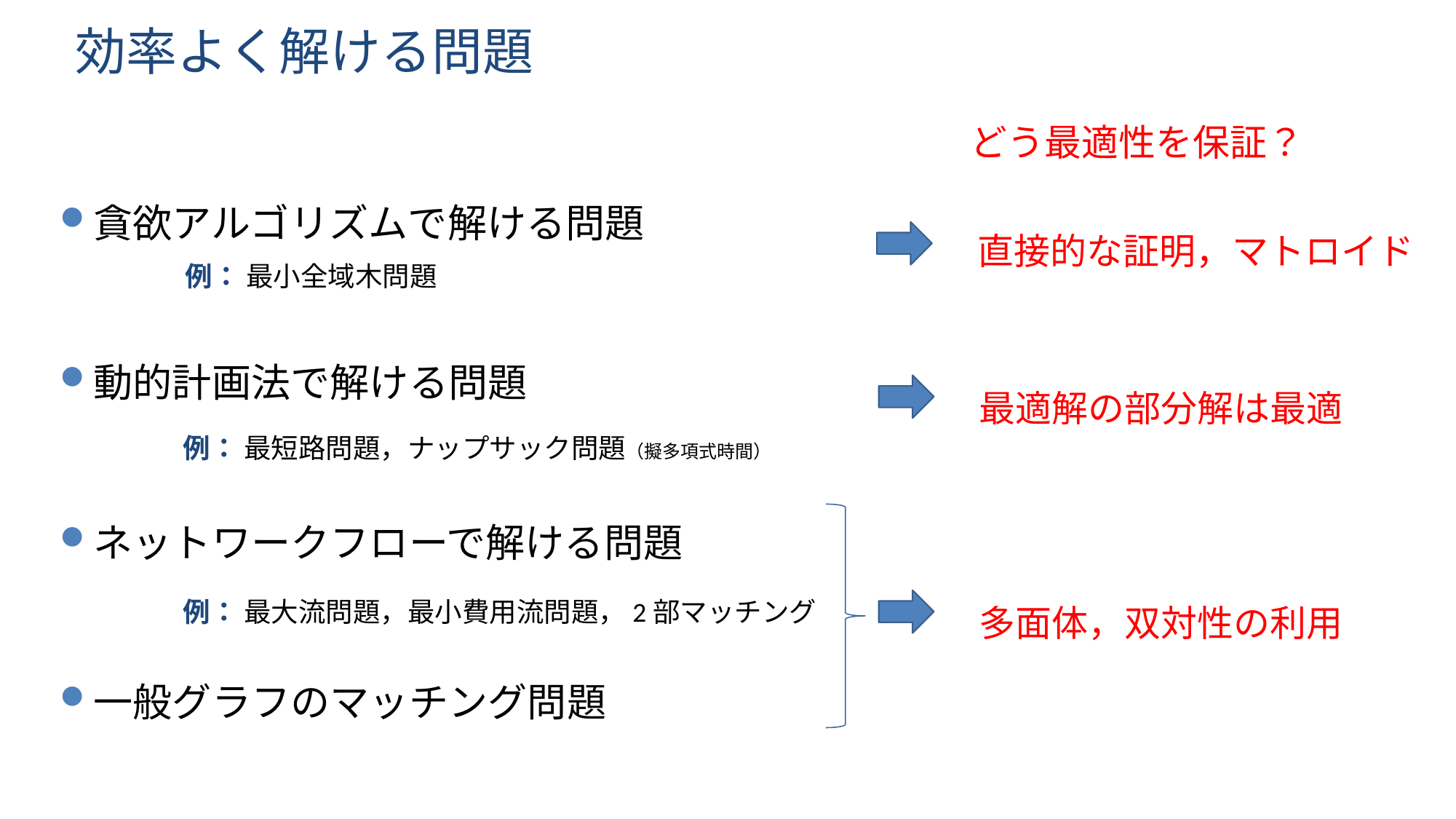

# 効率よく解ける問題
どう最適性を保証？
貪欲アルゴリズムで解ける問題

動的計画法で解ける問題

ネットワークフローで解ける問題

一般グラフのマッチング問題
直接的な証明，マトロイド

例： 最小全域木問題
最適解の部分解は最適

例： 最短路問題，ナップサック問題（擬多項式時間）

例： 最大流問題，最小費用流問題，2部マッチング
多面体，双対性の利用